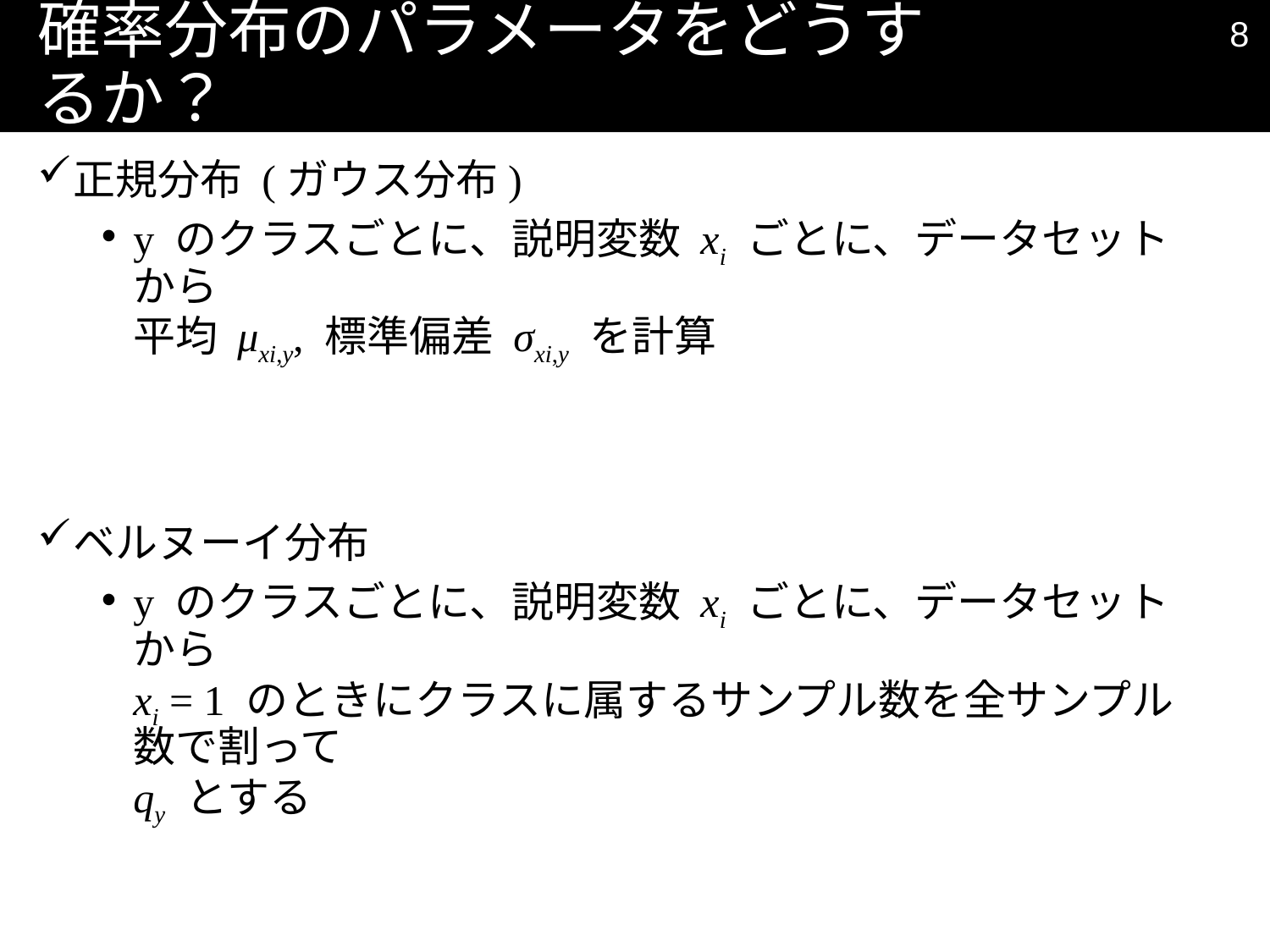

8
# 確率分布のパラメータをどうするか？
正規分布 (ガウス分布)
y のクラスごとに、説明変数 xi ごとに、データセットから
平均 μxi,y, 標準偏差 σxi,y を計算

ベルヌーイ分布
y のクラスごとに、説明変数 xi ごとに、データセットから
xi = 1 のときにクラスに属するサンプル数を全サンプル数で割って
qy とする